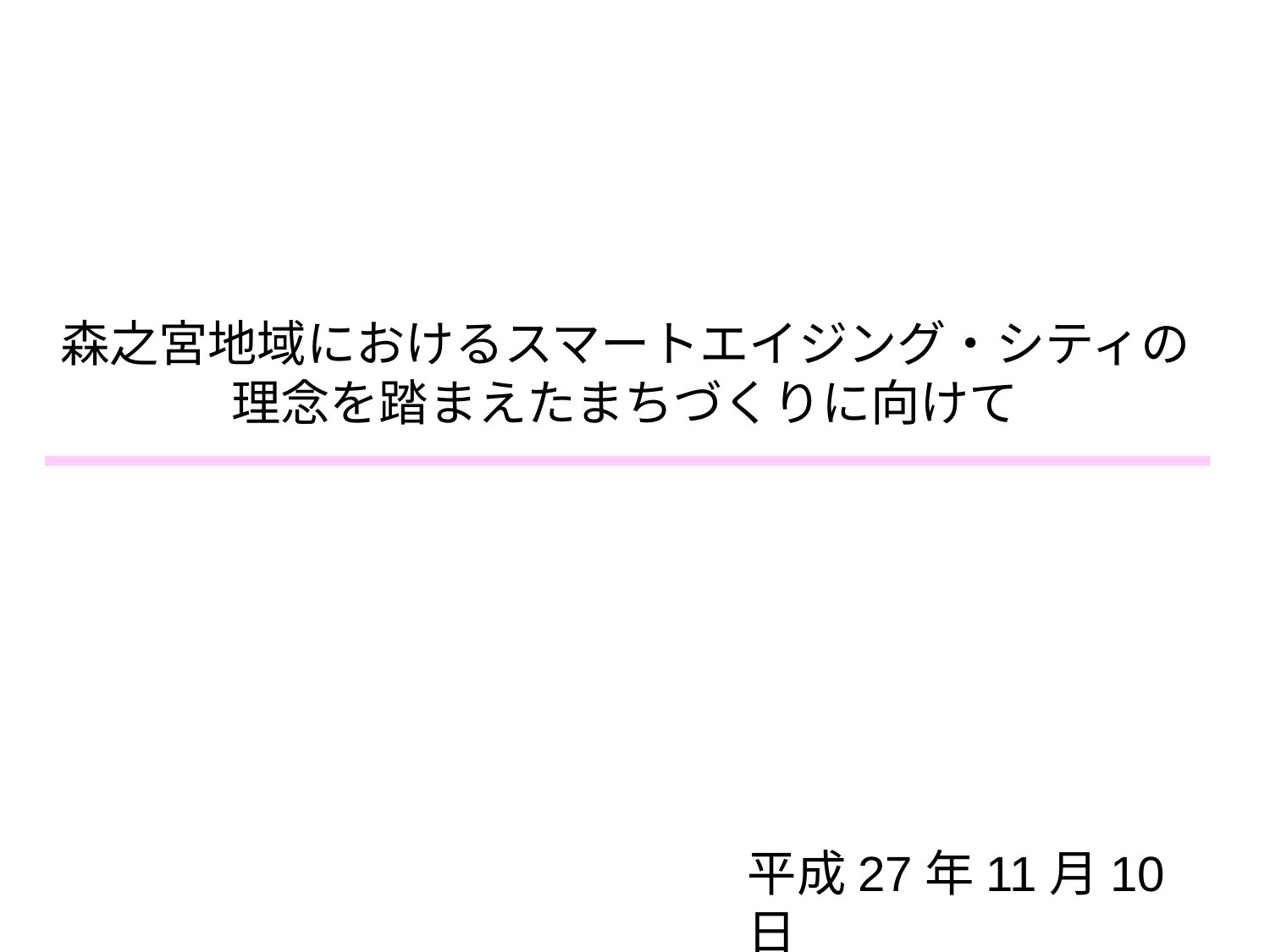

森之宮地域におけるスマートエイジング・シティの
理念を踏まえたまちづくりに向けて

平成27年11月10日